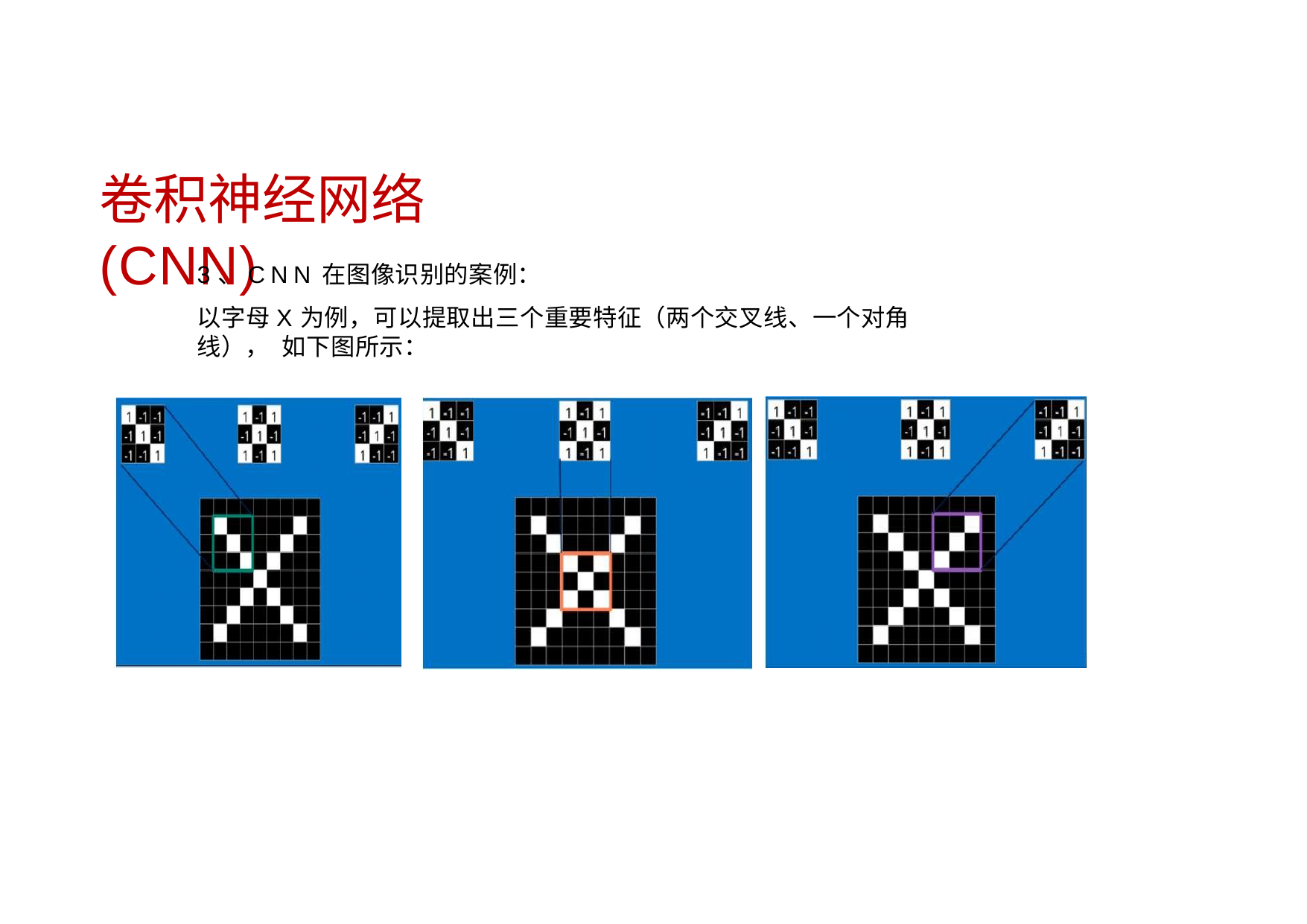

# 卷积神经网络(CNN)
3、CNN在图像识别的案例：
以字母X为例，可以提取出三个重要特征（两个交叉线、一个对角线），  如下图所示：